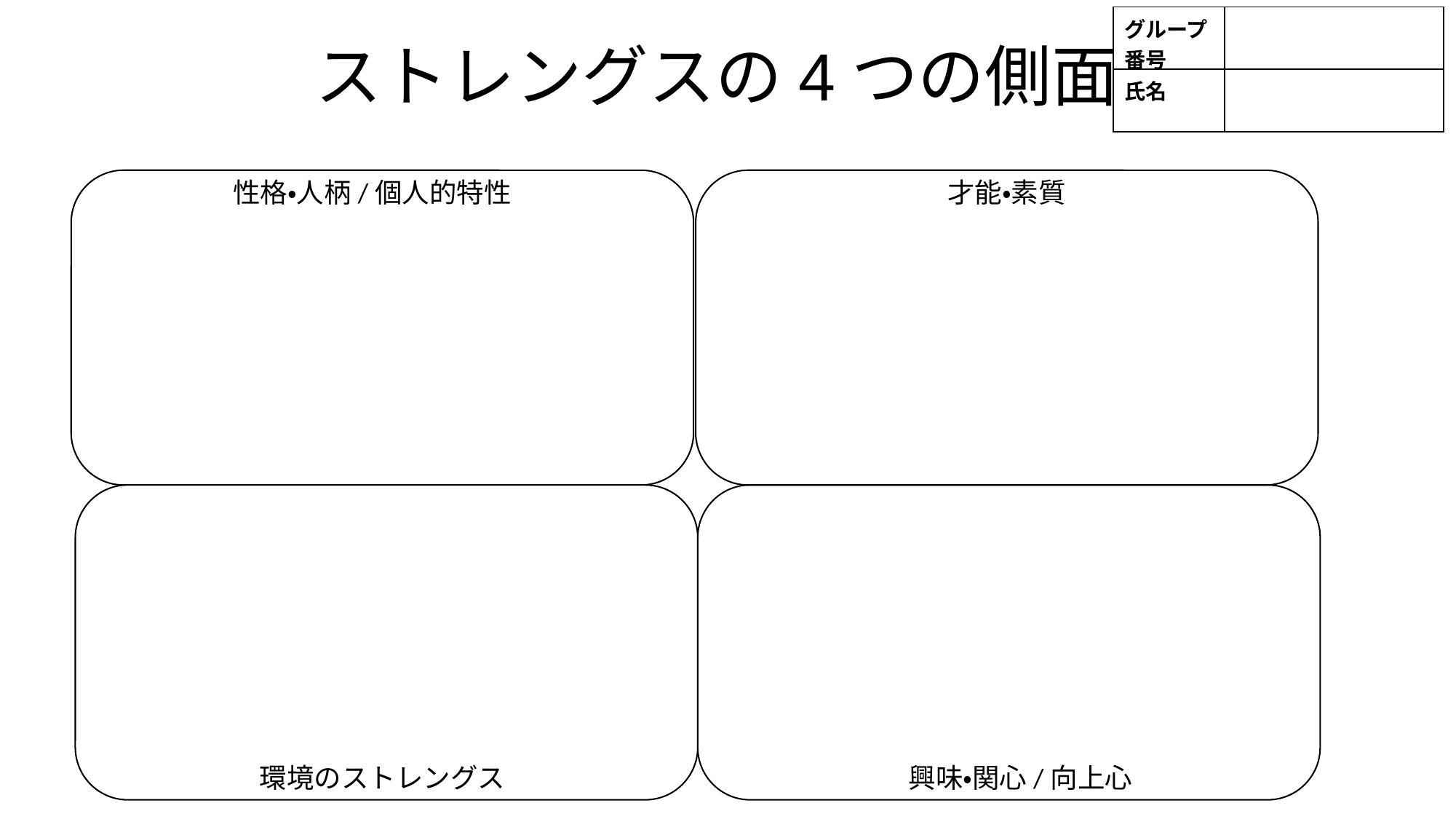

# ストレングスの4つの側面
| グループ番号 |  |
| --- | --- |
| 氏名 |  |

性格・人柄/個人的特性

才能・素質

環境のストレングス
興味・関心/向上心